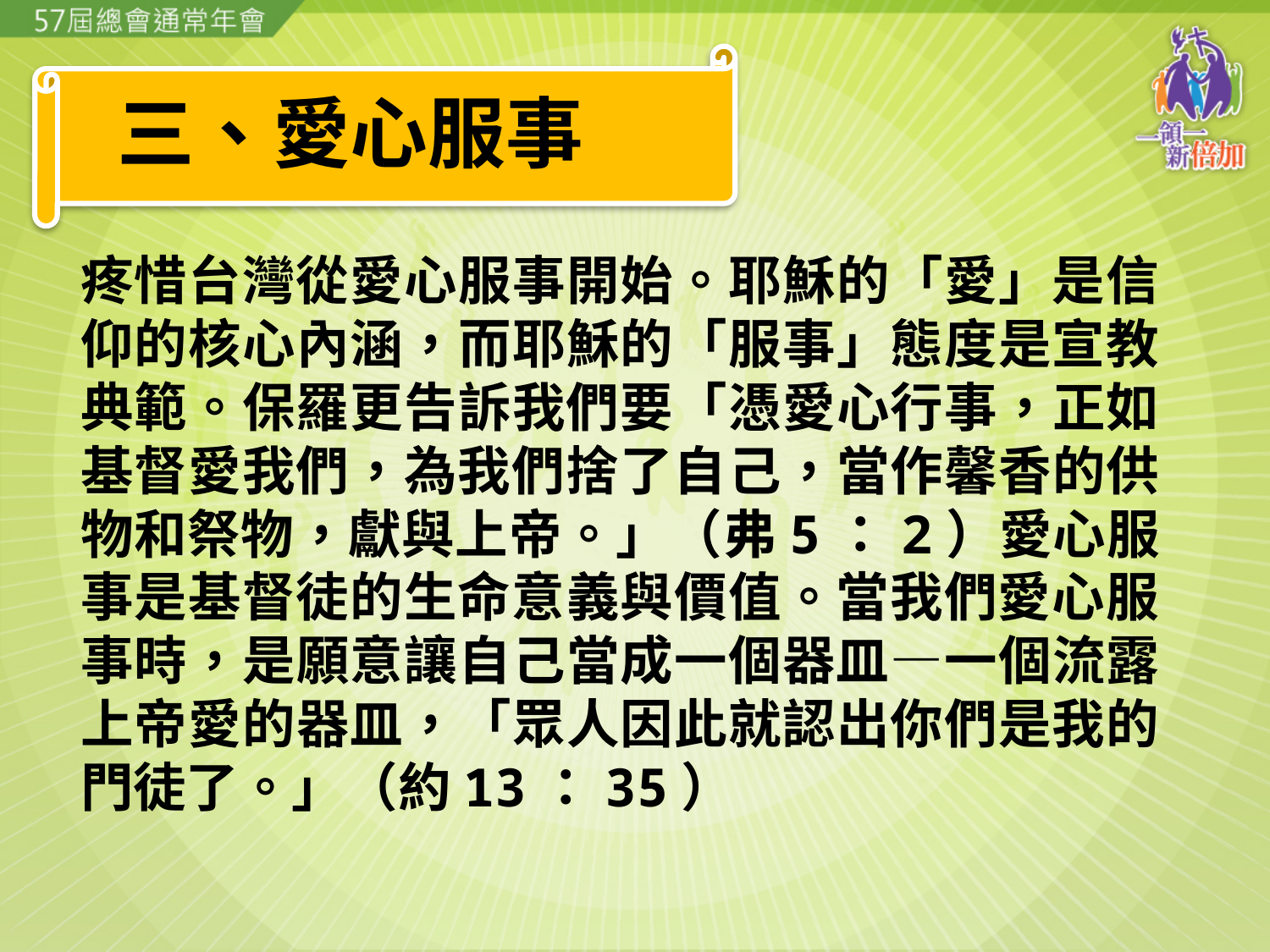

三、愛心服事
疼惜台灣從愛心服事開始。耶穌的「愛」是信仰的核心內涵，而耶穌的「服事」態度是宣教典範。保羅更告訴我們要「憑愛心行事，正如基督愛我們，為我們捨了自己，當作馨香的供物和祭物，獻與上帝。」（弗5：2）愛心服事是基督徒的生命意義與價值。當我們愛心服事時，是願意讓自己當成一個器皿—一個流露上帝愛的器皿，「眾人因此就認出你們是我的門徒了。」（約13：35）